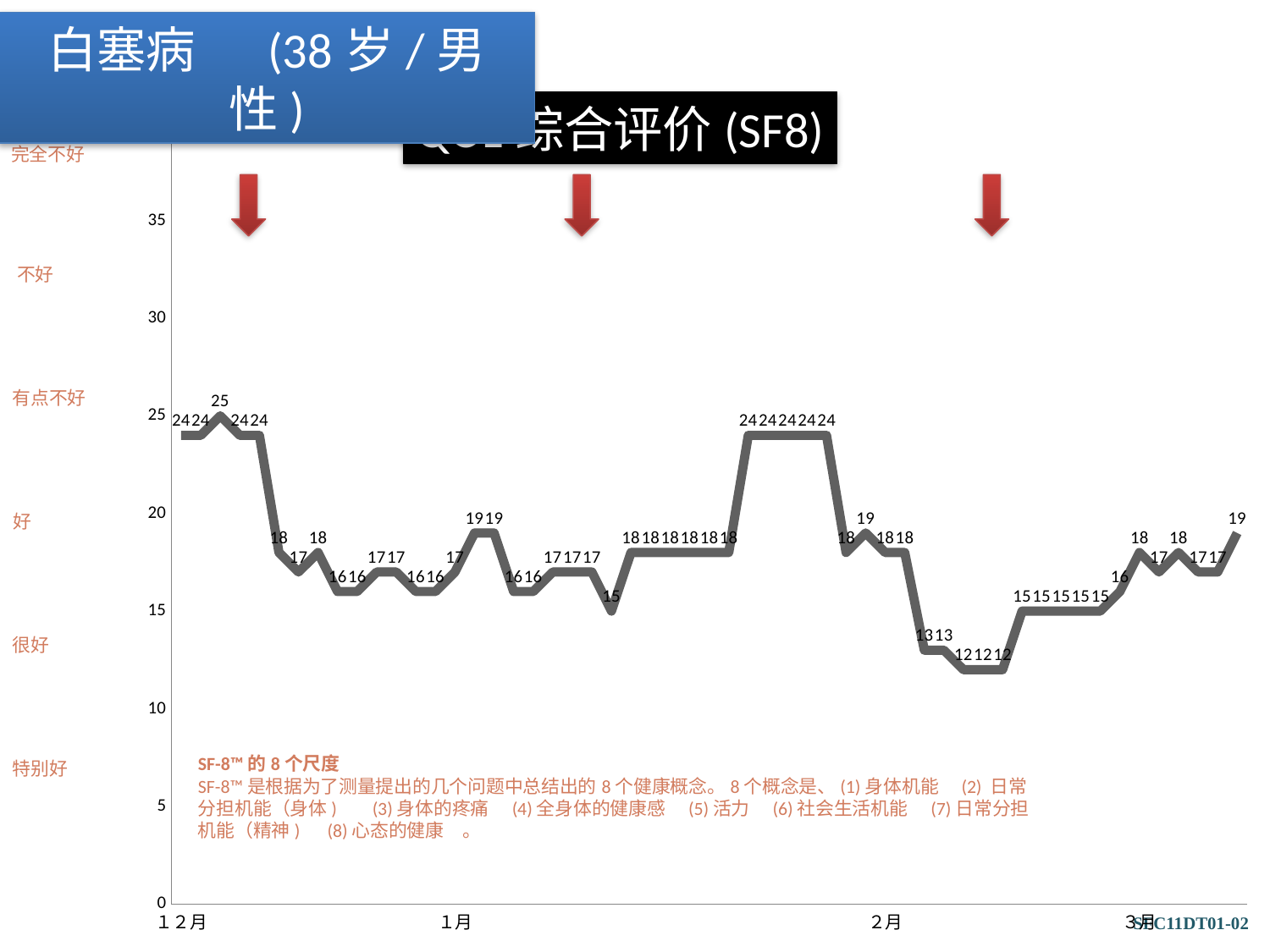

白塞病 　(38岁/男性)

### Chart

| Category | 総合評価 |
|---|---|
| １２月 | 24.0 |
|  | 24.0 |
|  | 25.0 |
|  | 24.0 |
|  | 24.0 |
|  | 18.0 |
|  | 17.0 |
|  | 18.0 |
|  | 16.0 |
|  | 16.0 |
|  | 17.0 |
|  | 17.0 |
|  | 16.0 |
|  | 16.0 |
| １月 | 17.0 |
|  | 19.0 |
|  | 19.0 |
|  | 16.0 |
|  | 16.0 |
|  | 17.0 |
|  | 17.0 |
|  | 17.0 |
|  | 15.0 |
|  | 18.0 |
|  | 18.0 |
|  | 18.0 |
|  | 18.0 |
|  | 18.0 |
|  | 18.0 |
|  | 24.0 |
|  | 24.0 |
|  | 24.0 |
|  | 24.0 |
|  | 24.0 |
|  | 18.0 |
|  | 19.0 |
| ２月 | 18.0 |
|  | 18.0 |
|  | 13.0 |
|  | 13.0 |
|  | 12.0 |
|  | 12.0 |
|  | 12.0 |
|  | 15.0 |
|  | 15.0 |
|  | 15.0 |
|  | 15.0 |
|  | 15.0 |
|  | 16.0 |
| ３月 | 18.0 |
QOL综合评价(SF8)
完全不好

不好
有点不好
好
很好
SF-8™的8个尺度
SF-8™是根据为了测量提出的几个问题中总结出的8个健康概念。8个概念是、(1)身体机能　(2) 日常分担机能（身体) 　 (3)身体的疼痛　(4)全身体的健康感　(5)活力　(6)社会生活机能　(7)日常分担机能（精神)　(8)心态的健康　。
特别好